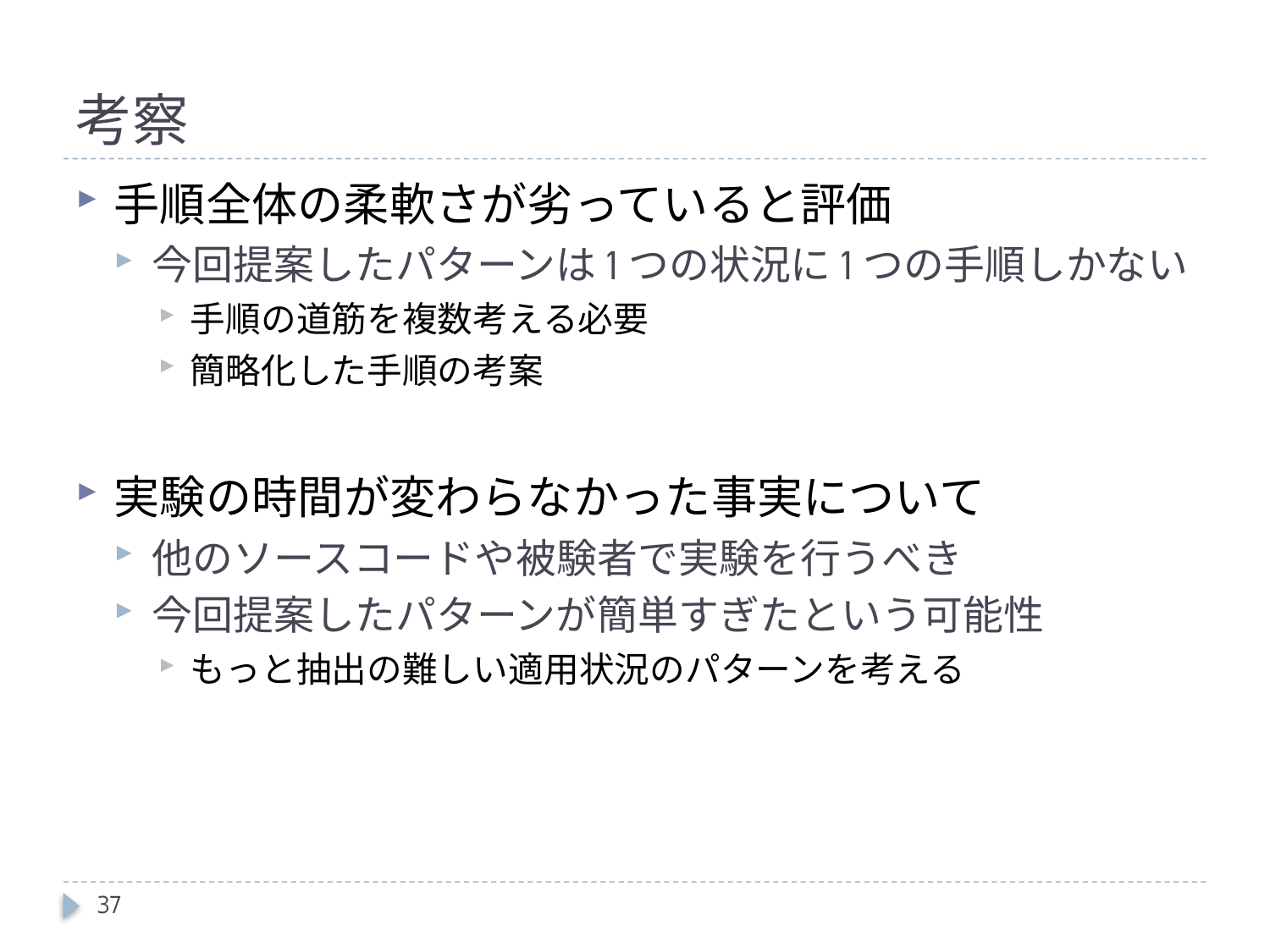

# 考察
手順全体の柔軟さが劣っていると評価
今回提案したパターンは1つの状況に1つの手順しかない
手順の道筋を複数考える必要
簡略化した手順の考案

実験の時間が変わらなかった事実について
他のソースコードや被験者で実験を行うべき
今回提案したパターンが簡単すぎたという可能性
もっと抽出の難しい適用状況のパターンを考える

37